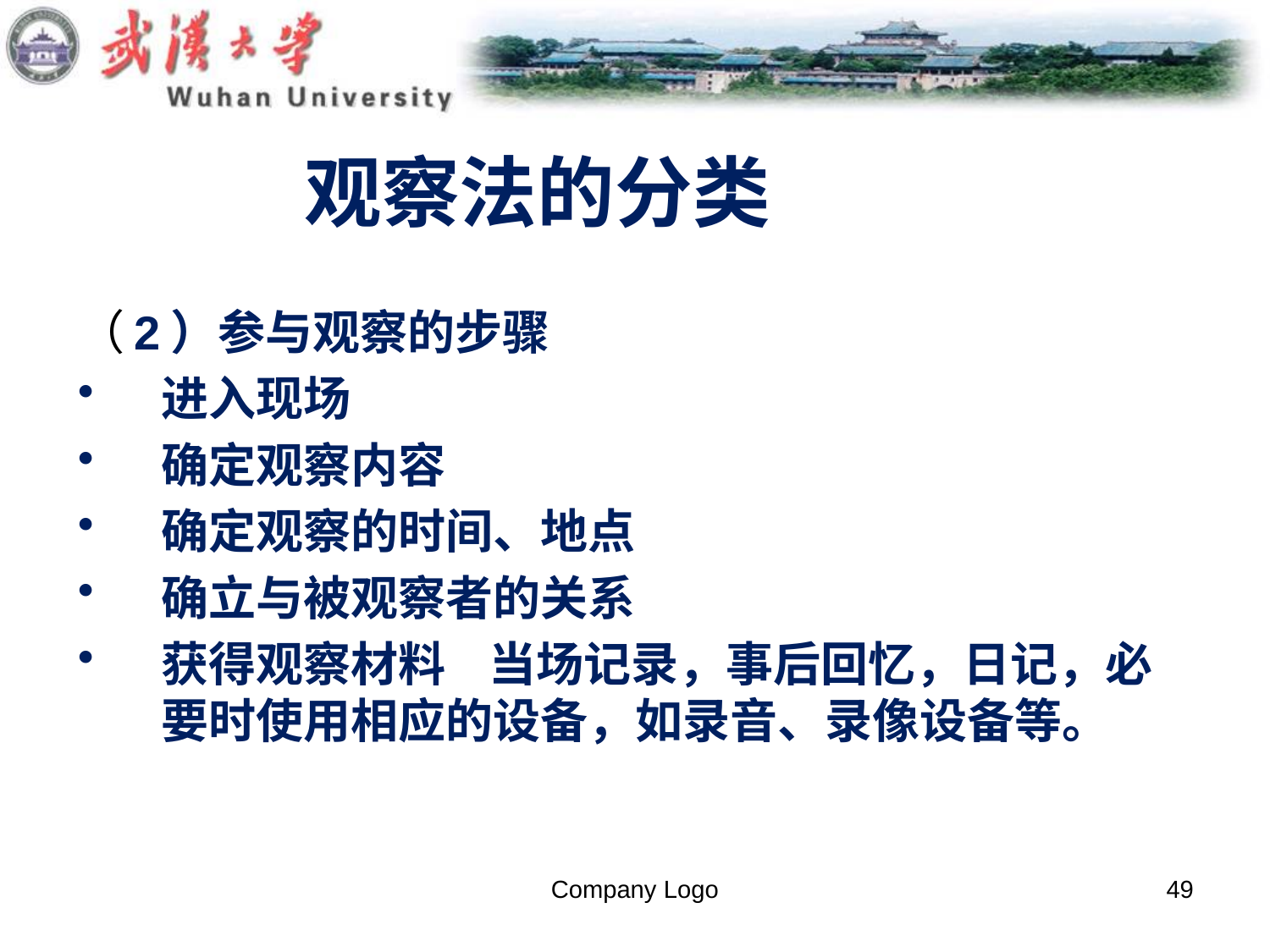

# 观察法的分类
（2）参与观察的步骤
进入现场
确定观察内容
确定观察的时间、地点
确立与被观察者的关系
获得观察材料    当场记录，事后回忆，日记，必要时使用相应的设备，如录音、录像设备等。
Company Logo
49